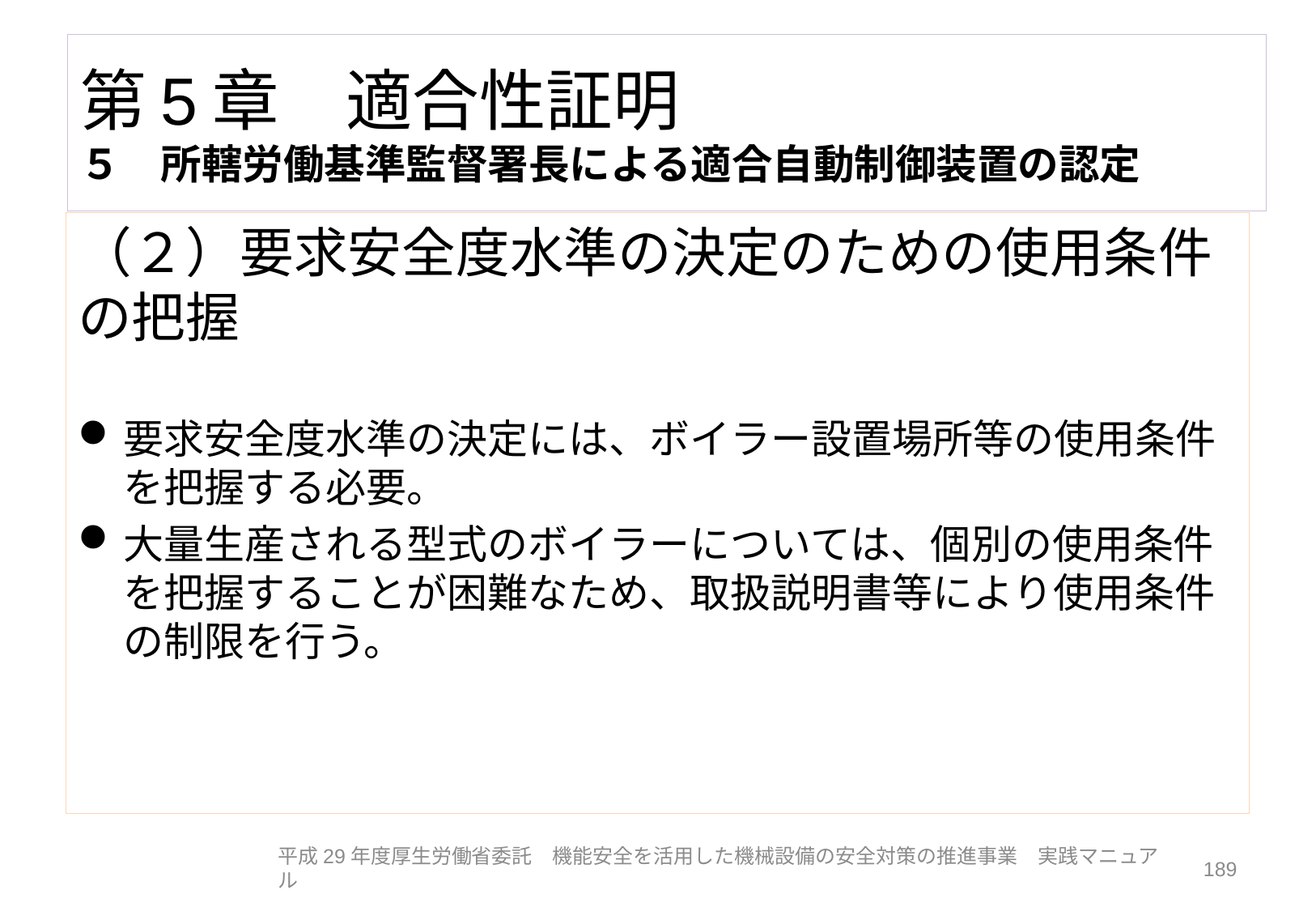

# 第5章　適合性証明 ５　所轄労働基準監督署長による適合自動制御装置の認定
（２）要求安全度水準の決定のための使用条件の把握

要求安全度水準の決定には、ボイラー設置場所等の使用条件を把握する必要。
大量生産される型式のボイラーについては、個別の使用条件を把握することが困難なため、取扱説明書等により使用条件の制限を行う。

平成29年度厚生労働省委託　機能安全を活用した機械設備の安全対策の推進事業　実践マニュアル
189